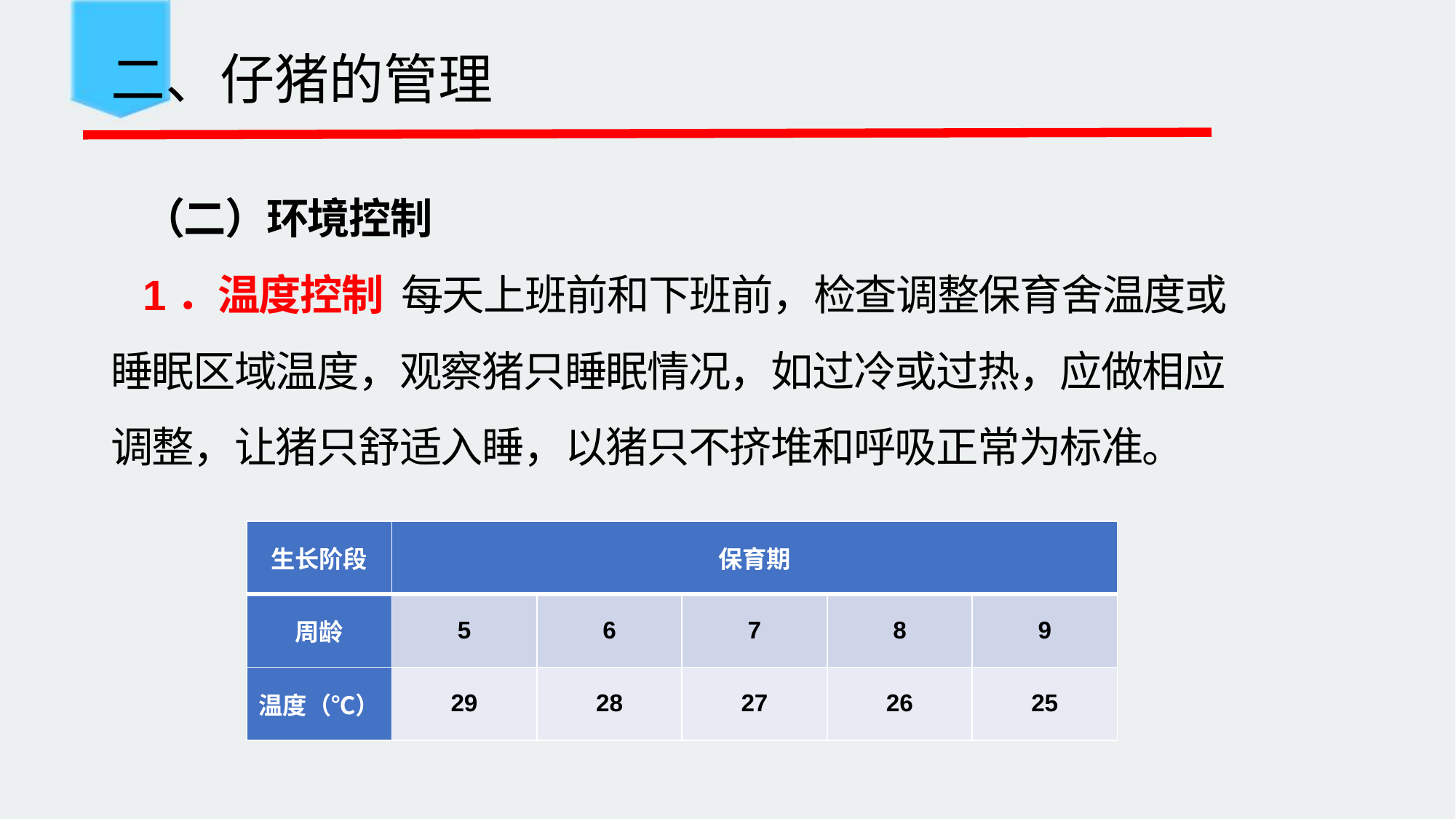

二、仔猪的管理
（二）环境控制
1．温度控制  每天上班前和下班前，检查调整保育舍温度或睡眠区域温度，观察猪只睡眠情况，如过冷或过热，应做相应调整，让猪只舒适入睡，以猪只不挤堆和呼吸正常为标准。
| 生长阶段 | 保育期 |  |  |  |  |
| --- | --- | --- | --- | --- | --- |
| 周龄 | 5 | 6 | 7 | 8 | 9 |
| 温度（℃） | 29 | 28 | 27 | 26 | 25 |